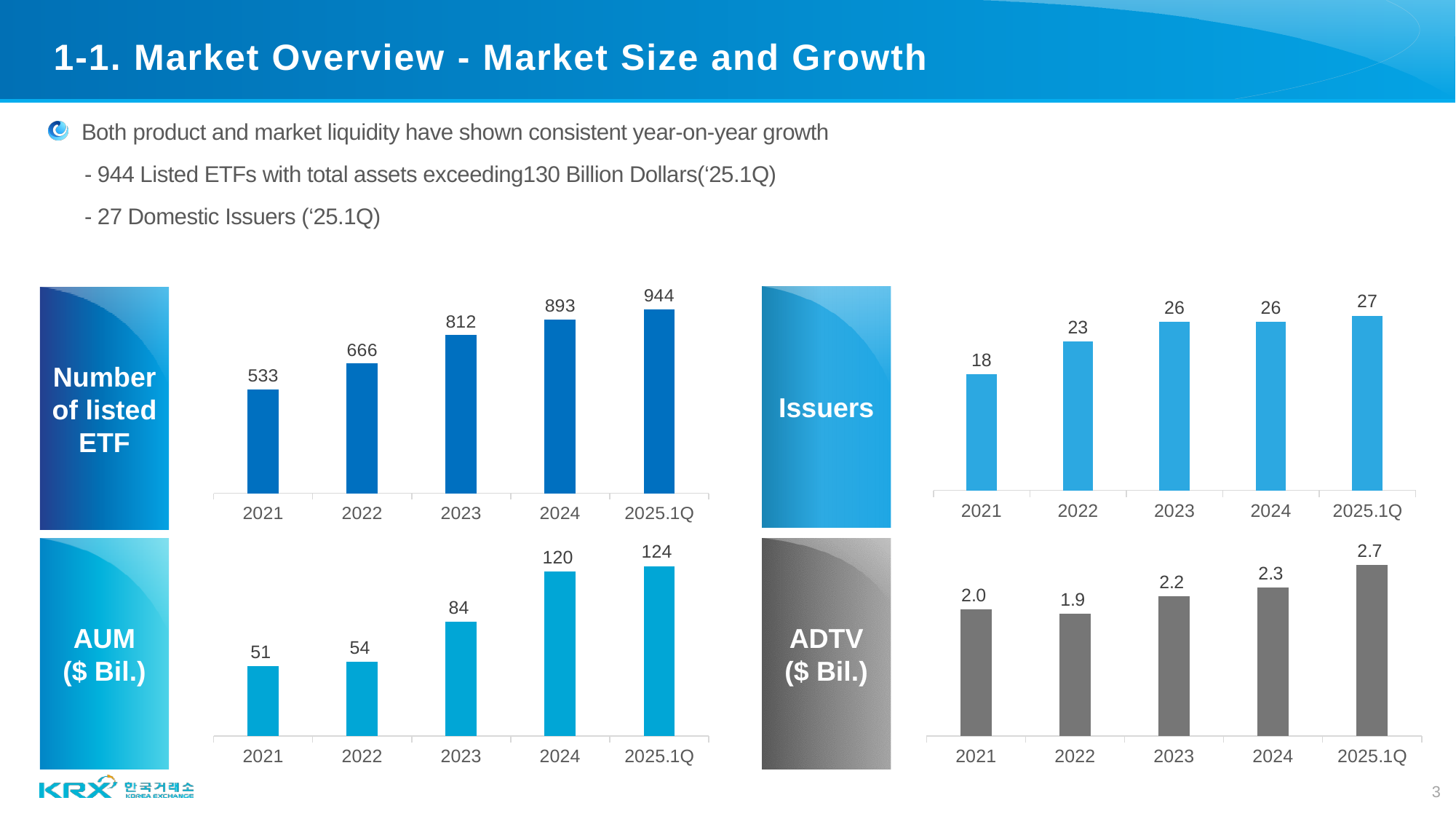

1-1. Market Overview - Market Size and Growth
Both product and market liquidity have shown consistent year-on-year growth
      - 944 Listed ETFs with total assets exceeding130 Billion Dollars(‘25.1Q)
      - 27 Domestic Issuers (‘25.1Q)

### Chart

| Category | 계열 1 |
|---|---|
| 2021 | 18.0 |
| 2022 | 23.0 |
| 2023 | 26.0 |
| 2024 | 26.0 |
| 2025.1Q | 27.0 |

### Chart

| Category | 계열 1 |
|---|---|
| 2021 | 533.0 |
| 2022 | 666.0 |
| 2023 | 812.0 |
| 2024 | 893.0 |
| 2025.1Q | 944.0 |
Issuers
Number of listed ETF
AUM
($ Bil.)
ADTV
($ Bil.)

### Chart

| Category | 계열 1 |
|---|---|
| 2021 | 51.03448275862069 |
| 2022 | 54.137931034482754 |
| 2023 | 83.51724137931035 |
| 2024 | 120.0 |
| 2025.1Q | 124.0 |

### Chart

| Category | 계열 1 |
|---|---|
| 2021 | 2.0 |
| 2022 | 1.9310344827586206 |
| 2023 | 2.206896551724138 |
| 2024 | 2.3448275862068964 |
| 2025.1Q | 2.7 |